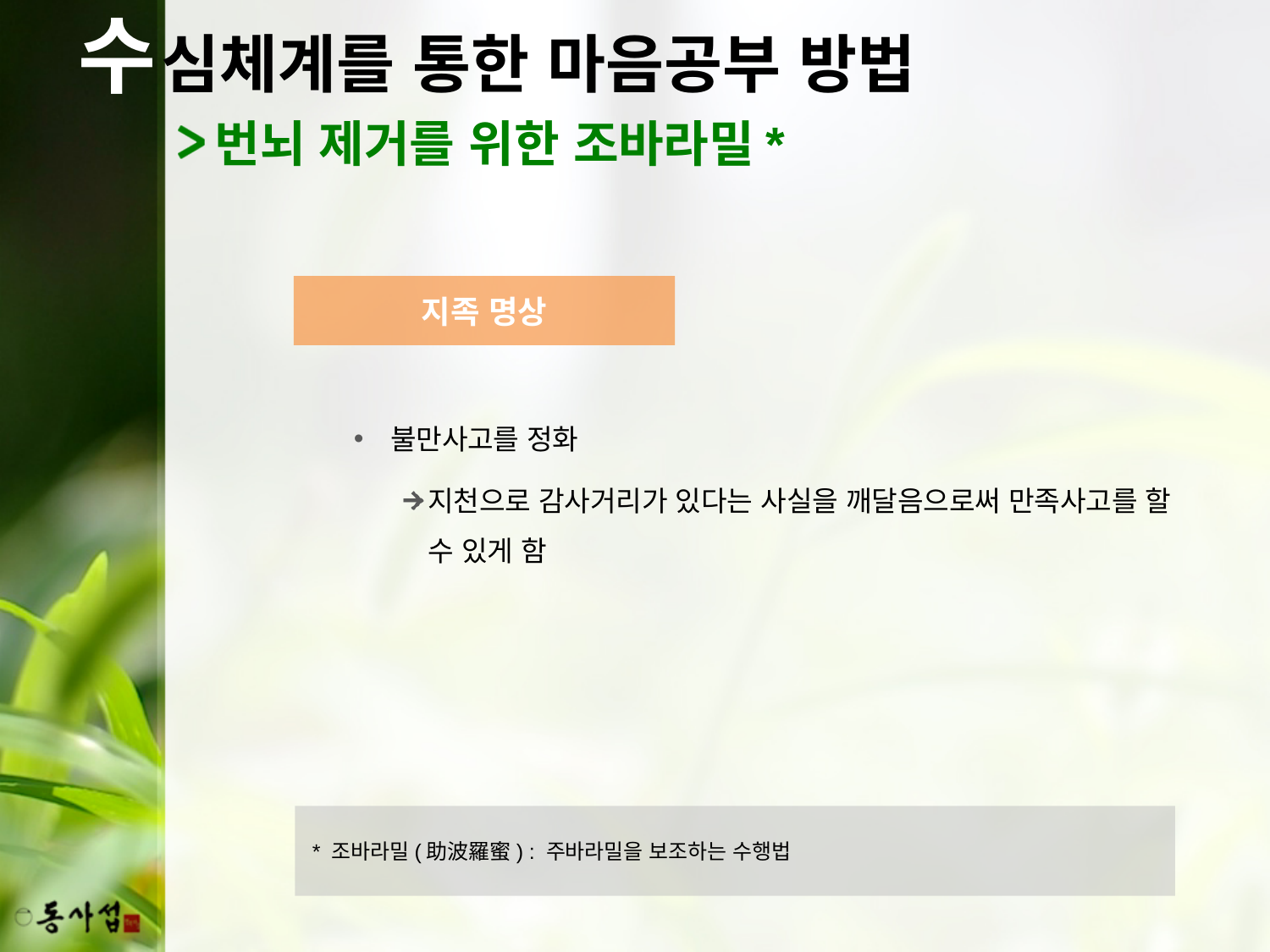

수
심체계를 통한 마음공부 방법
번뇌 제거를 위한 조바라밀*
지족 명상
불만사고를 정화
지천으로 감사거리가 있다는 사실을 깨달음으로써 만족사고를 할 수 있게 함

* 조바라밀(助波羅蜜) : 주바라밀을 보조하는 수행법